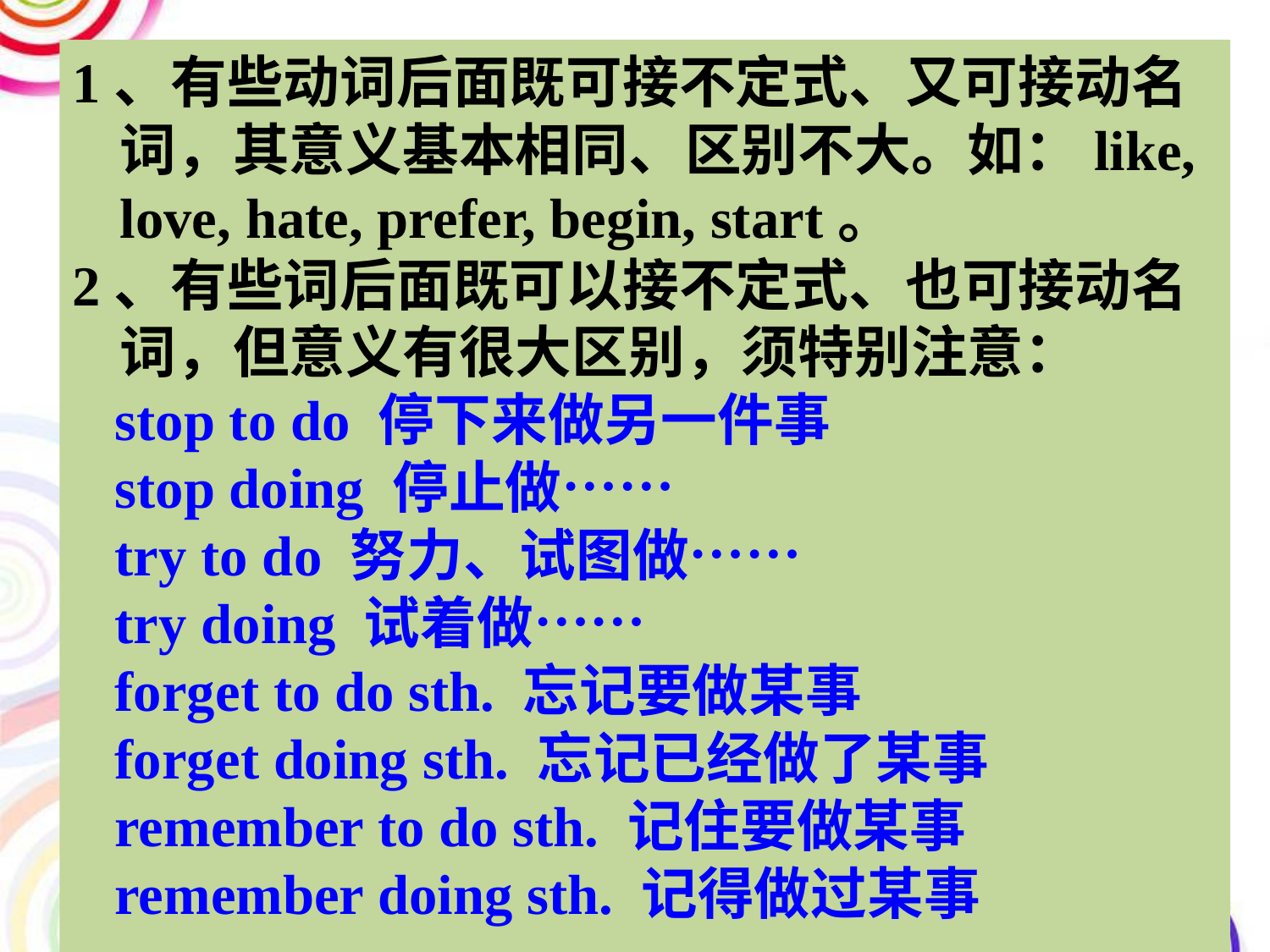

1、有些动词后面既可接不定式、又可接动名词，其意义基本相同、区别不大。如：like, love, hate, prefer, begin, start。
2、有些词后面既可以接不定式、也可接动名词，但意义有很大区别，须特别注意：
   stop to do 停下来做另一件事
   stop doing 停止做……
   try to do 努力、试图做……
   try doing 试着做……
   forget to do sth. 忘记要做某事
   forget doing sth. 忘记已经做了某事
   remember to do sth. 记住要做某事
   remember doing sth. 记得做过某事